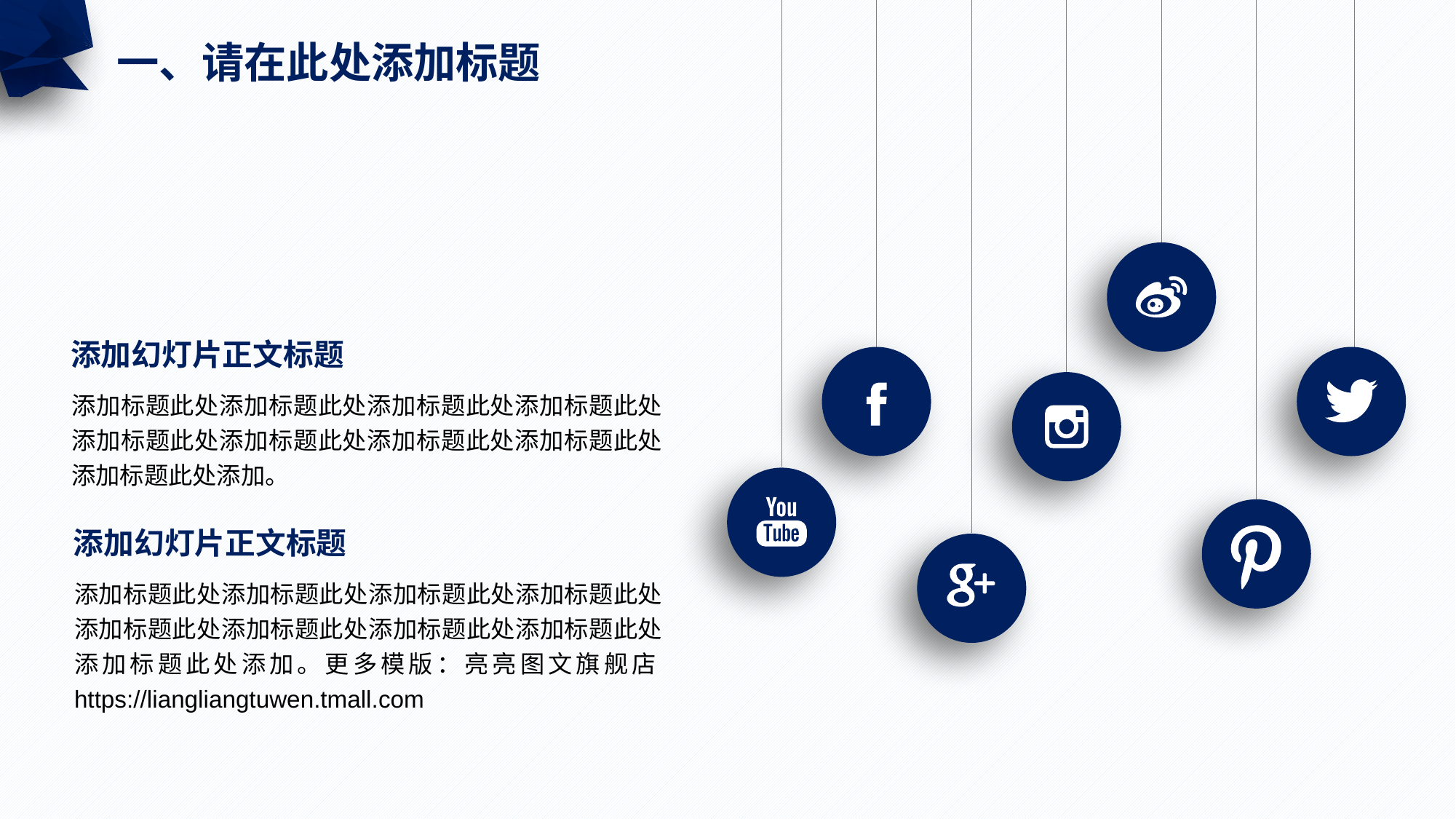

一、请在此处添加标题

添加幻灯片正文标题

添加标题此处添加标题此处添加标题此处添加标题此处添加标题此处添加标题此处添加标题此处添加标题此处添加标题此处添加。

添加幻灯片正文标题

添加标题此处添加标题此处添加标题此处添加标题此处添加标题此处添加标题此处添加标题此处添加标题此处添加标题此处添加。更多模版：亮亮图文旗舰店https://liangliangtuwen.tmall.com